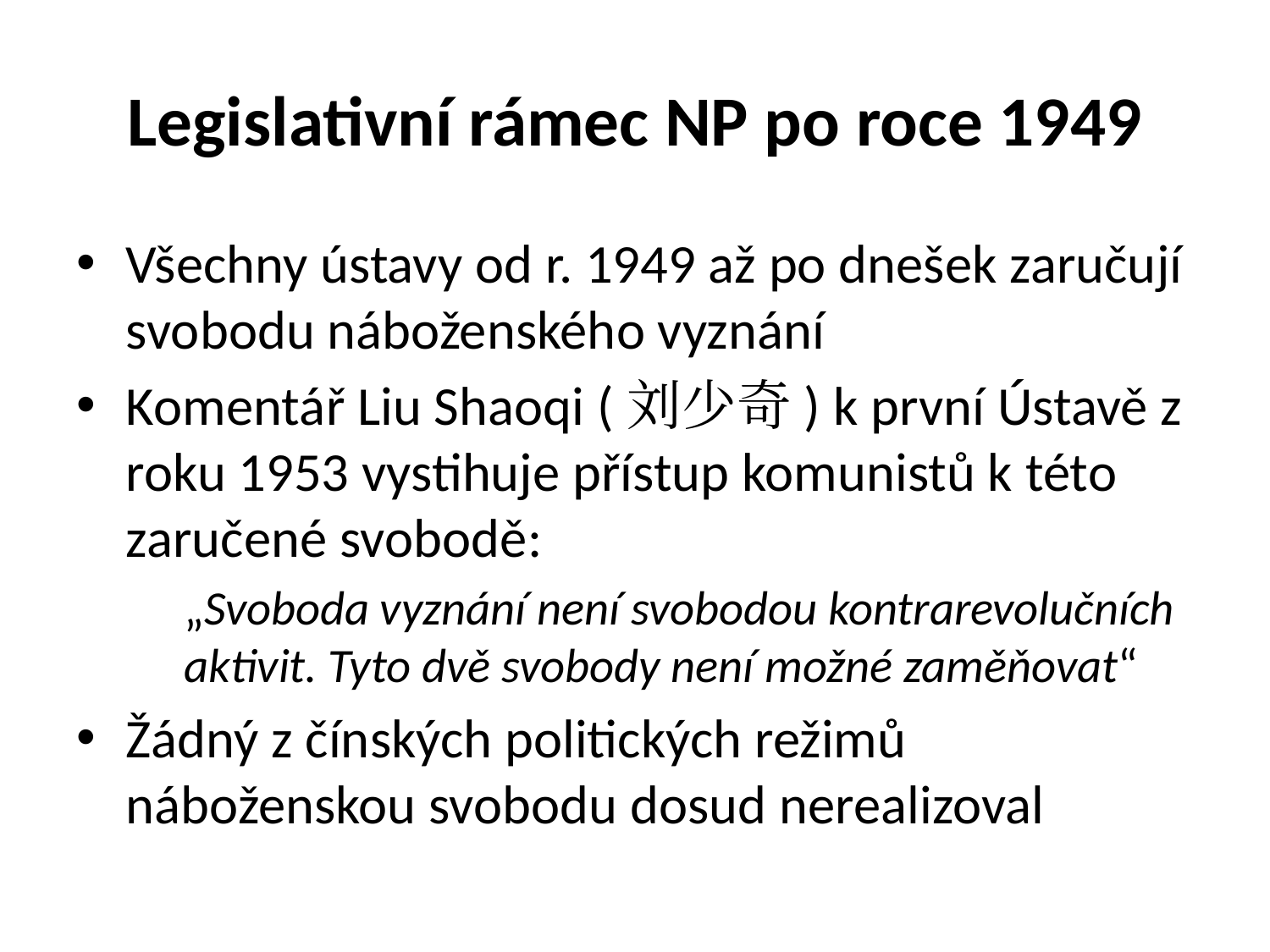

# Legislativní rámec NP po roce 1949
Všechny ústavy od r. 1949 až po dnešek zaručují svobodu náboženského vyznání
Komentář Liu Shaoqi (刘少奇) k první Ústavě z roku 1953 vystihuje přístup komunistů k této zaručené svobodě:
	„Svoboda vyznání není svobodou kontrarevolučních aktivit. Tyto dvě svobody není možné zaměňovat“
Žádný z čínských politických režimů náboženskou svobodu dosud nerealizoval